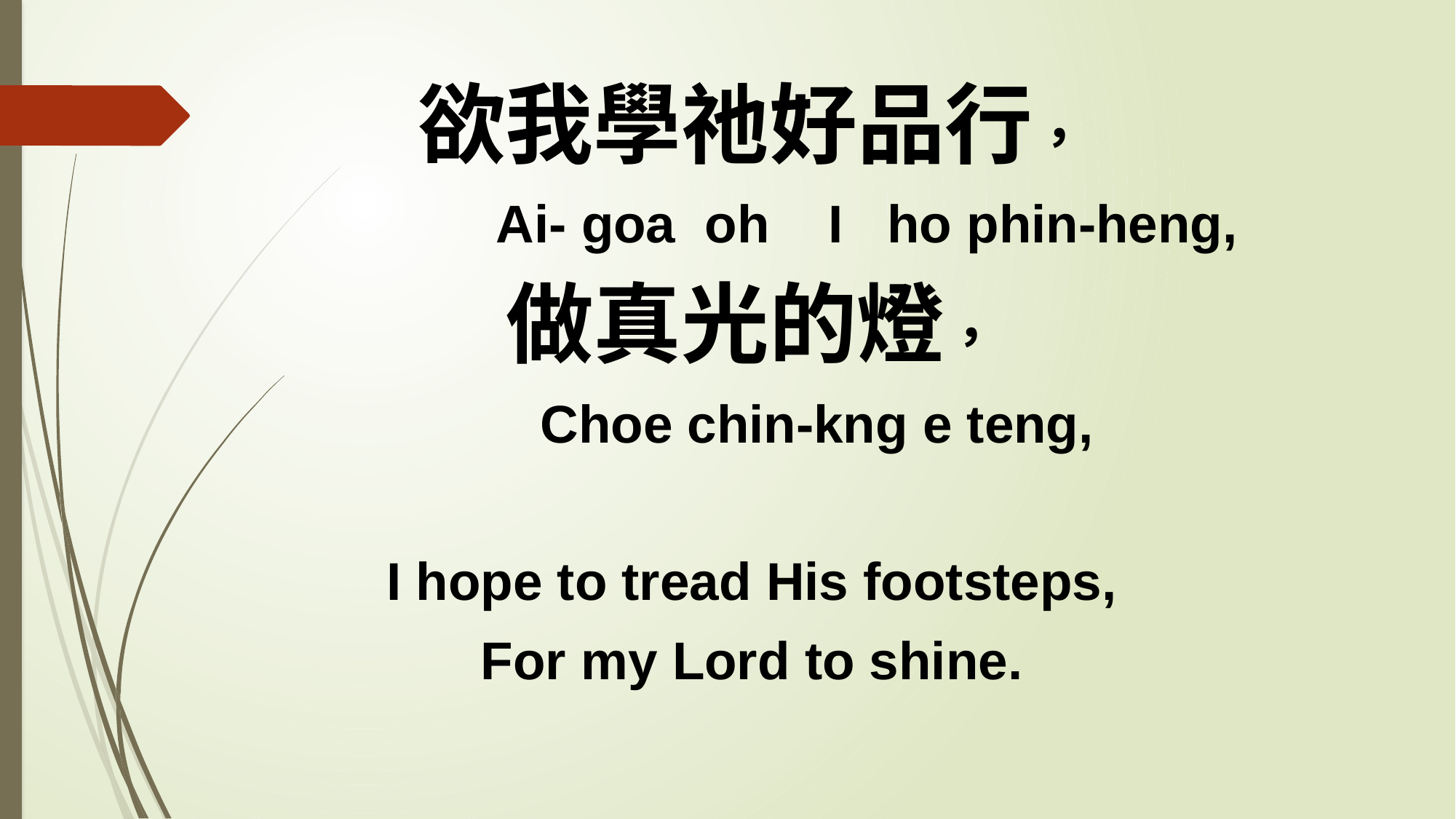

欲我學祂好品行，
                  Ai- goa  oh    I   ho phin-heng,
做真光的燈，
                     Choe chin-kng e teng,

I hope to tread His footsteps,
For my Lord to shine.